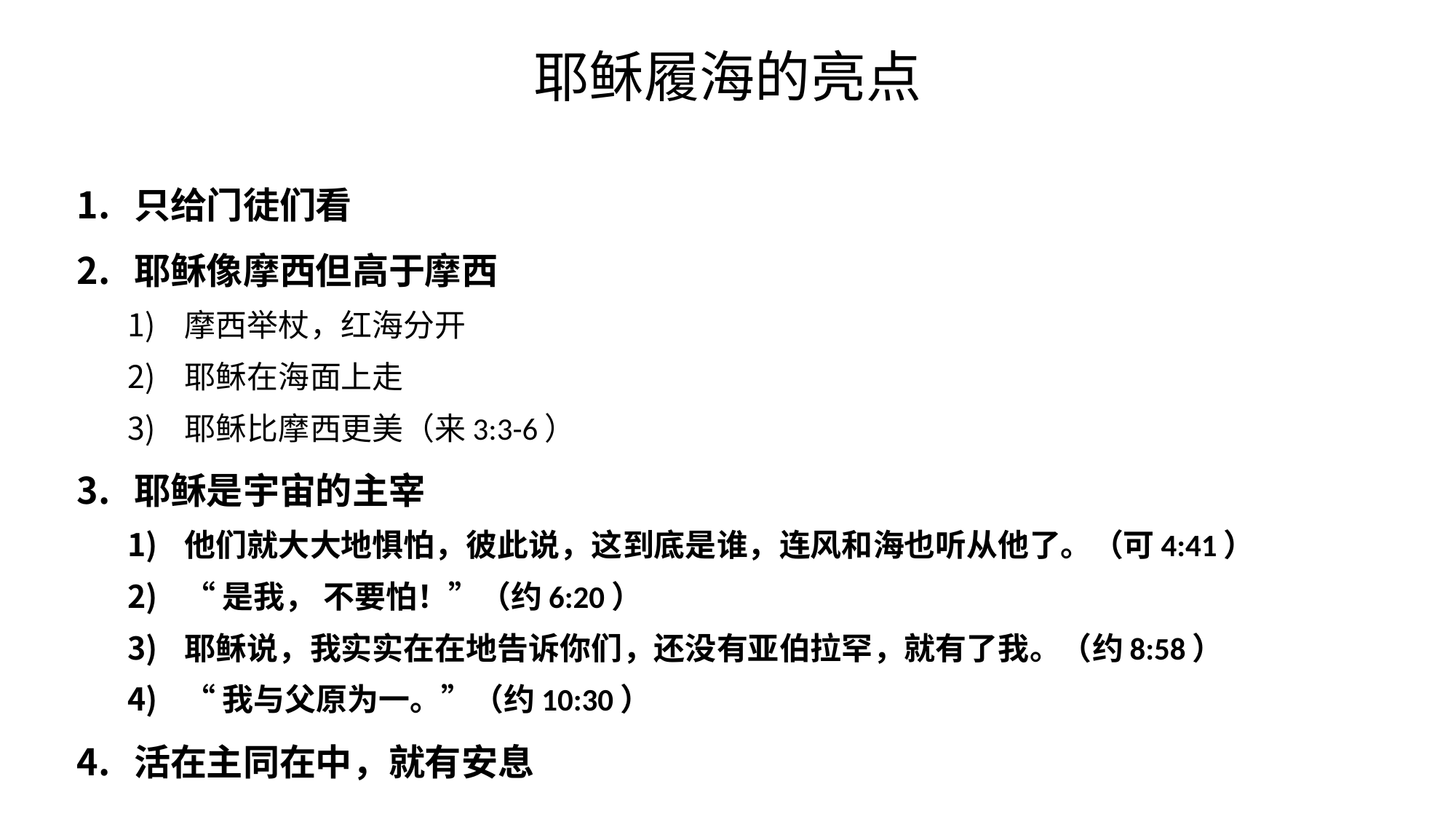

# 耶稣履海的亮点
只给门徒们看
耶稣像摩西但高于摩西
摩西举杖，红海分开
耶稣在海面上走
耶稣比摩西更美（来3:3-6）
耶稣是宇宙的主宰
他们就大大地惧怕，彼此说，这到底是谁，连风和海也听从他了。（可4:41）
“是我， 不要怕！”（约6:20）
耶稣说，我实实在在地告诉你们，还没有亚伯拉罕，就有了我。（约8:58）
“我与父原为一。”（约10:30）
活在主同在中，就有安息